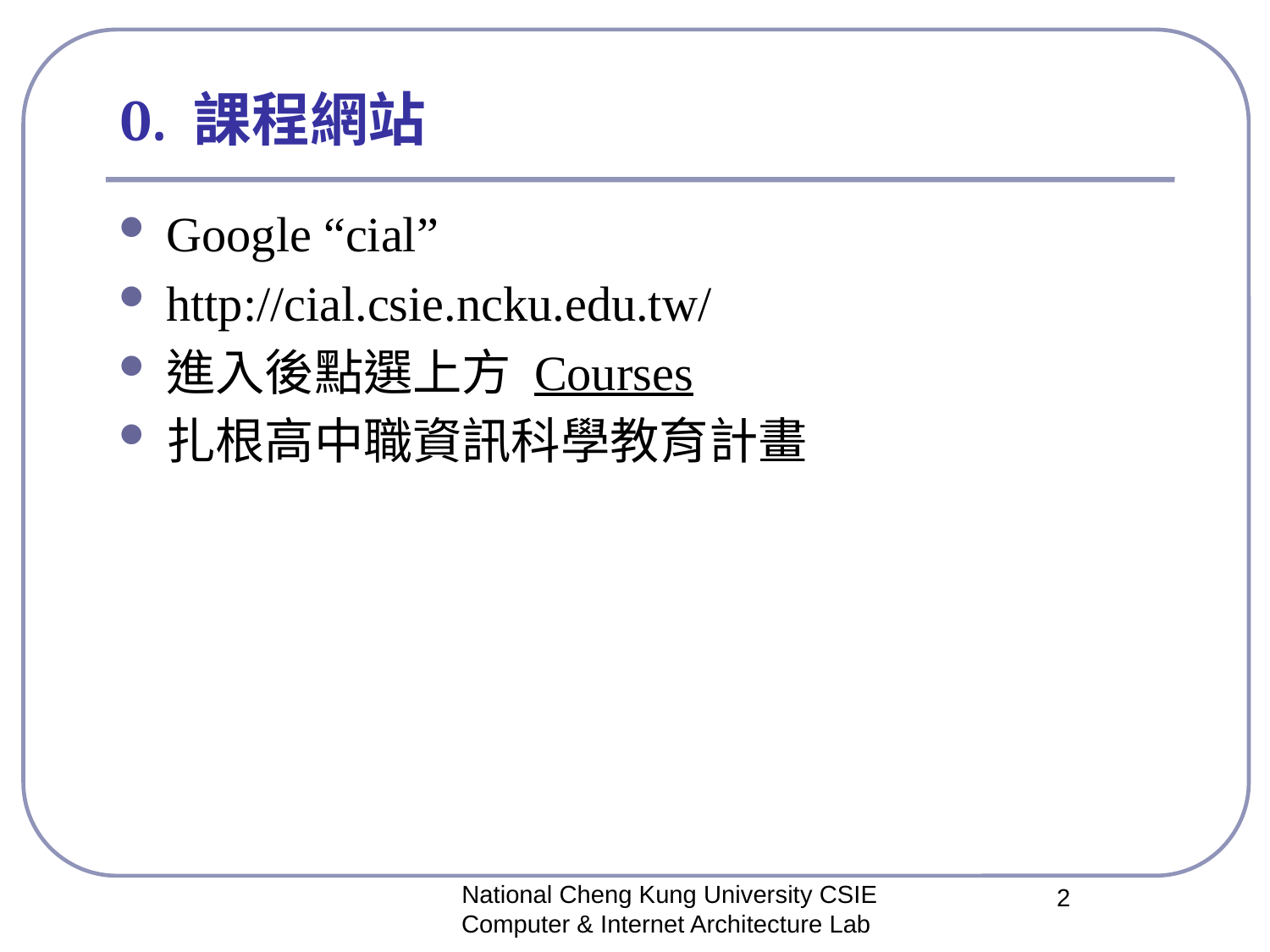

# 0. 課程網站
Google “cial”
http://cial.csie.ncku.edu.tw/
進入後點選上方 Courses
扎根高中職資訊科學教育計畫

National Cheng Kung University CSIE Computer & Internet Architecture Lab
2